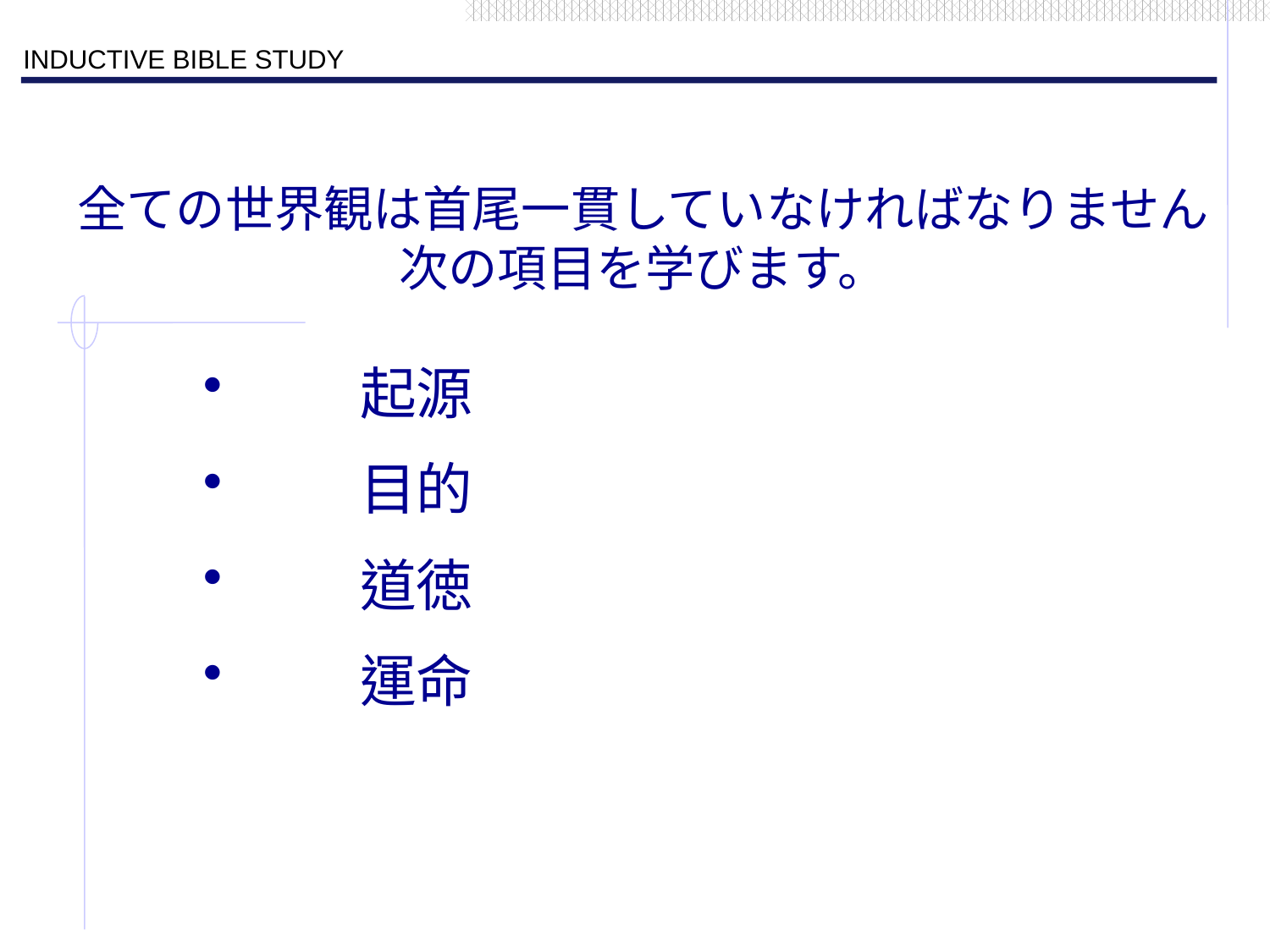

全ての世界観は首尾一貫していなければなりません
次の項目を学びます。
 	起源
 	目的
 	道徳
 	運命